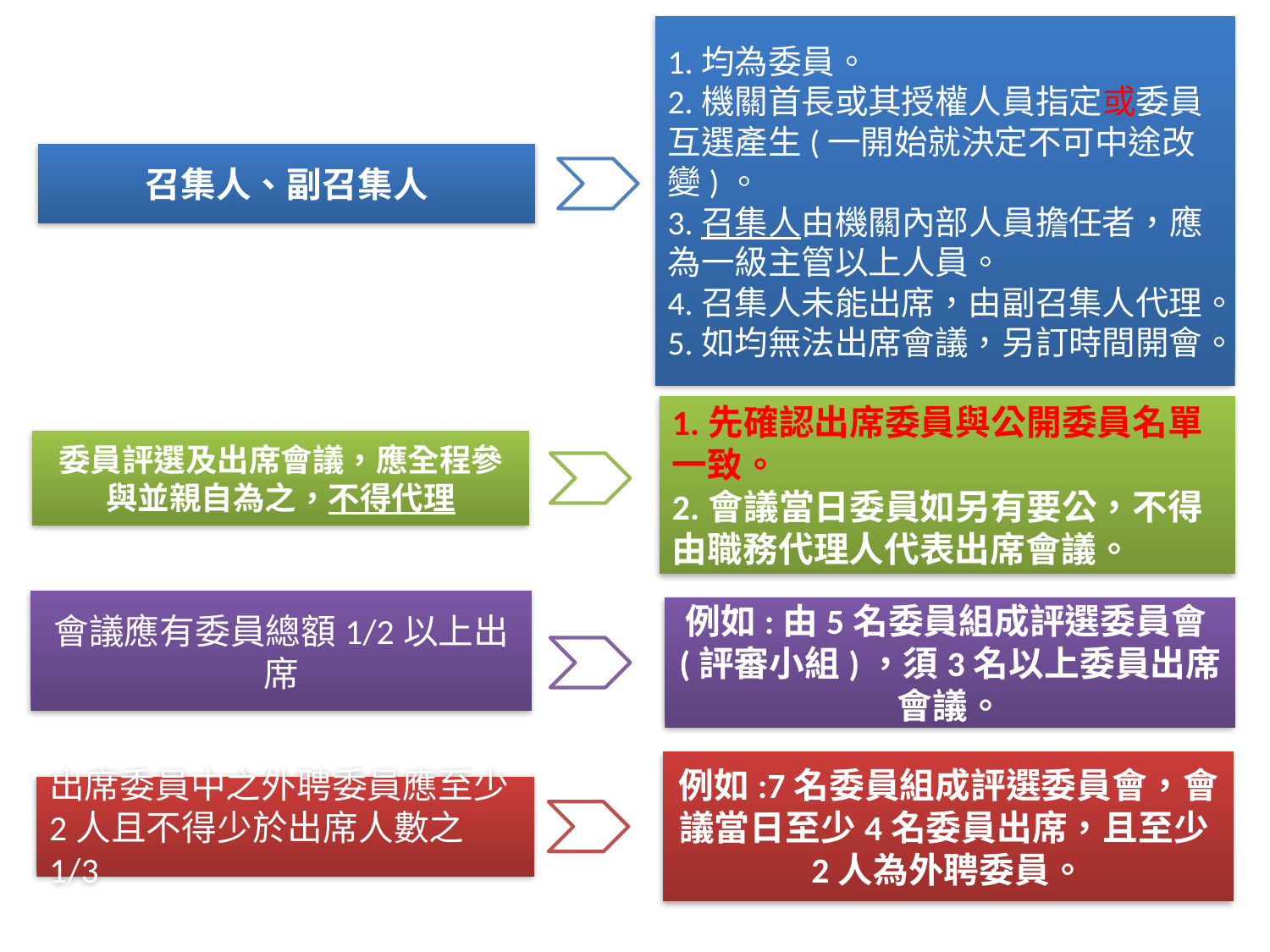

1.均為委員。
2.機關首長或其授權人員指定或委員互選產生(一開始就決定不可中途改變)。
3.召集人由機關內部人員擔任者，應為一級主管以上人員。
4.召集人未能出席，由副召集人代理。
5.如均無法出席會議，另訂時間開會。
召集人、副召集人

1.先確認出席委員與公開委員名單一致。
2.會議當日委員如另有要公，不得由職務代理人代表出席會議。
委員評選及出席會議，應全程參與並親自為之，不得代理

會議應有委員總額1/2以上出席
例如:由5名委員組成評選委員會(評審小組)，須3名以上委員出席會議。

例如:7名委員組成評選委員會，會議當日至少4名委員出席，且至少2人為外聘委員。
出席委員中之外聘委員應至少2人且不得少於出席人數之1/3